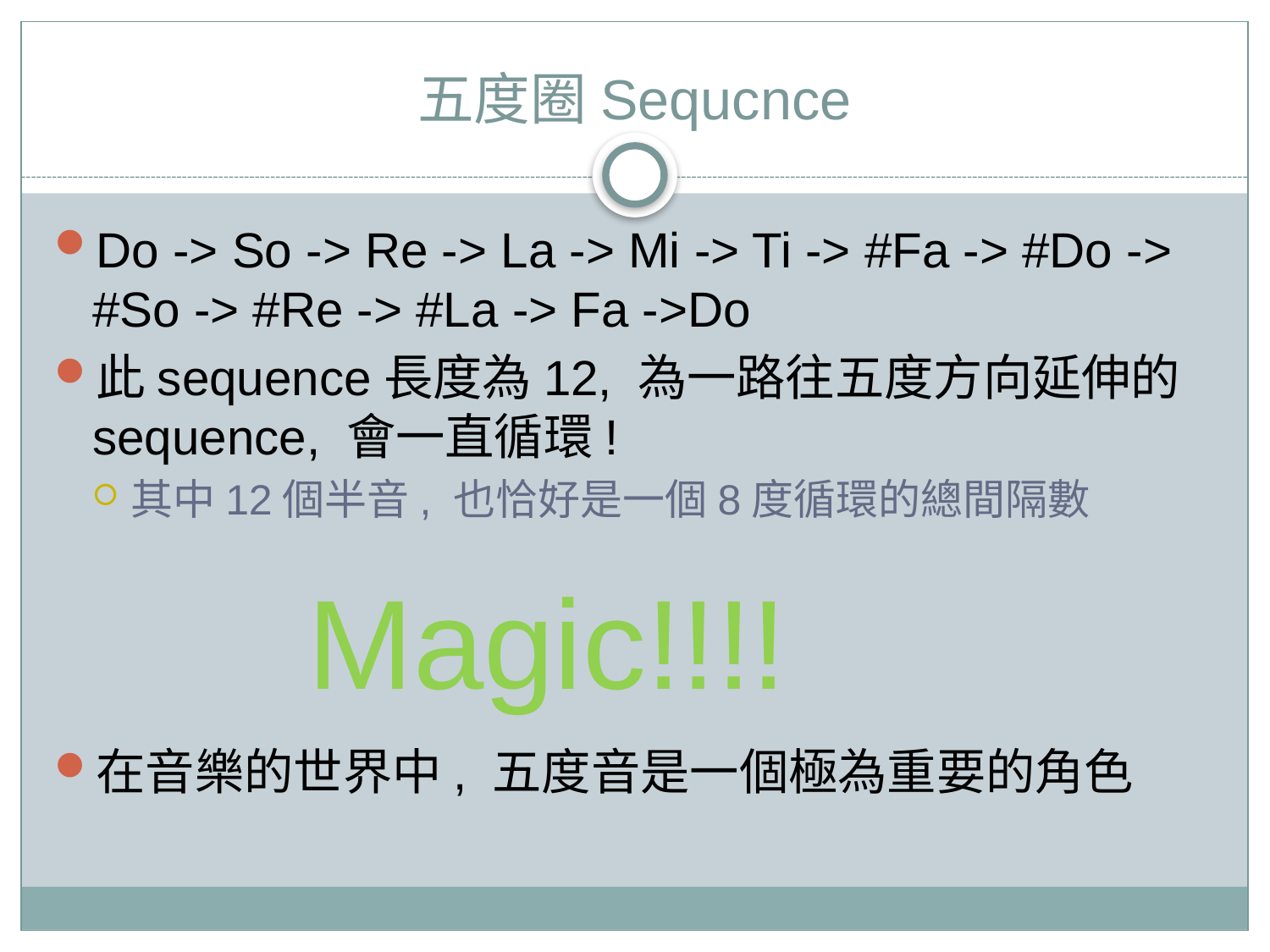

# 五度圈Sequcnce
Do -> So -> Re -> La -> Mi -> Ti -> #Fa -> #Do -> #So -> #Re -> #La -> Fa ->Do
此sequence長度為12, 為一路往五度方向延伸的sequence, 會一直循環!
其中12個半音, 也恰好是一個8度循環的總間隔數

在音樂的世界中, 五度音是一個極為重要的角色

Magic!!!!